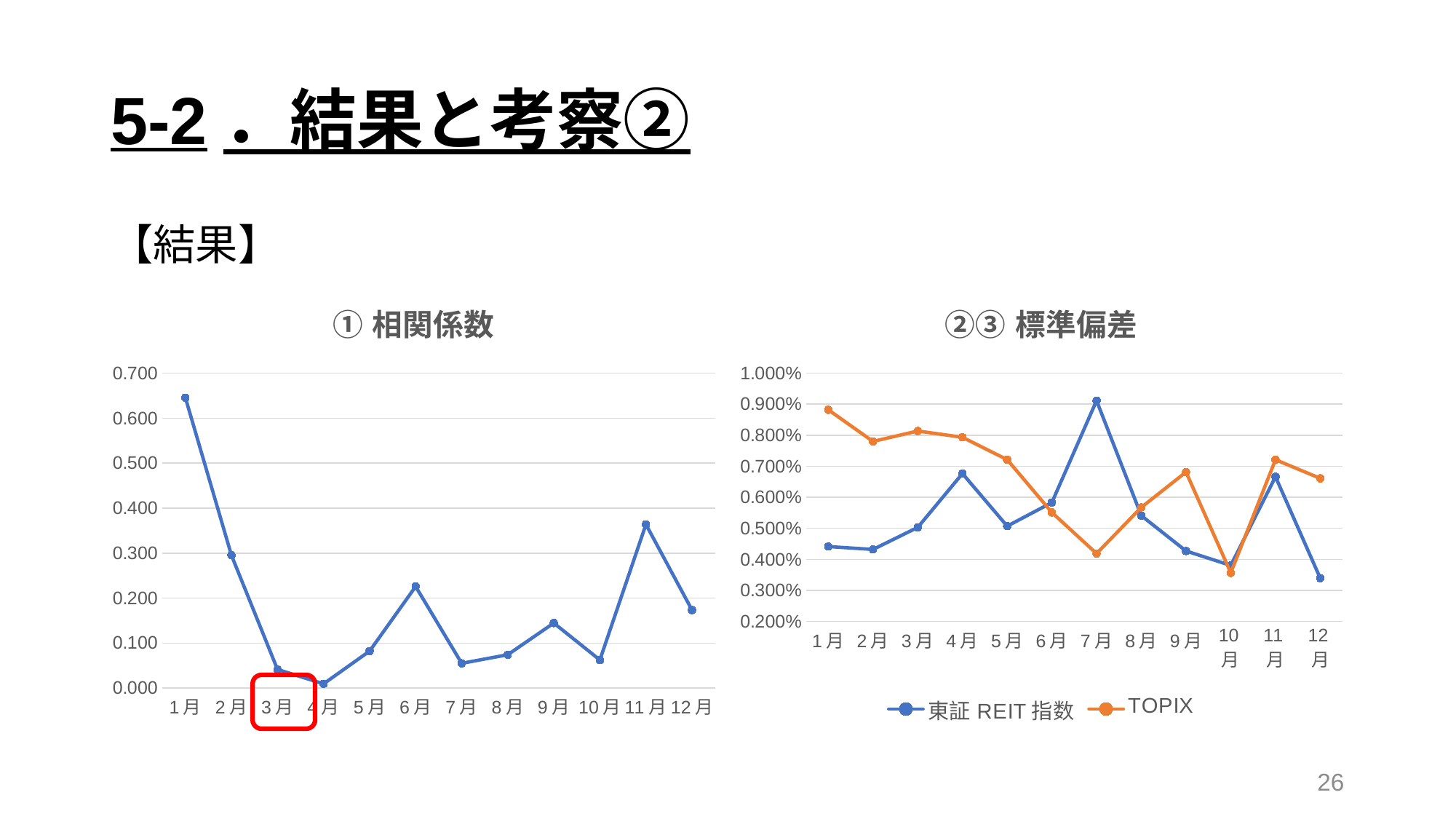

# 5-2．結果と考察②
【結果】

### Chart: ①相関係数

| Category |  |
|---|---|
| 1月 | 0.6457301059250656 |
| 2月 | 0.29530939078359786 |
| 3月 | 0.04133643382596947 |
| 4月 | 0.009392278990778508 |
| 5月 | 0.08228852120373249 |
| 6月 | 0.22575697851467794 |
| 7月 | 0.05495753083949347 |
| 8月 | 0.07412142783586072 |
| 9月 | 0.14458264317876576 |
| 10月 | 0.06243192369269016 |
| 11月 | 0.36384192536976306 |
| 12月 | 0.17354732696862127 |

### Chart: ②③標準偏差

| Category | 東証REIT指数 | TOPIX |
|---|---|---|
| 1月 | 0.004412957118149254 | 0.00882138325383669 |
| 2月 | 0.004319810546918279 | 0.007800372004464384 |
| 3月 | 0.005028971916643101 | 0.008137851828233766 |
| 4月 | 0.006765446141640122 | 0.007935664667458141 |
| 5月 | 0.005070949645135411 | 0.0072153275090437955 |
| 6月 | 0.0058325675531870295 | 0.005511493691391 |
| 7月 | 0.009116127650211468 | 0.004186023231564407 |
| 8月 | 0.00540788688717522 | 0.005675015426957657 |
| 9月 | 0.0042694642982334845 | 0.006814763886201328 |
| 10月 | 0.0038046942953475103 | 0.0035662271165414323 |
| 11月 | 0.006663333273694705 | 0.007212412738026389 |
| 12月 | 0.003394188209425131 | 0.006612565511018283 |
26